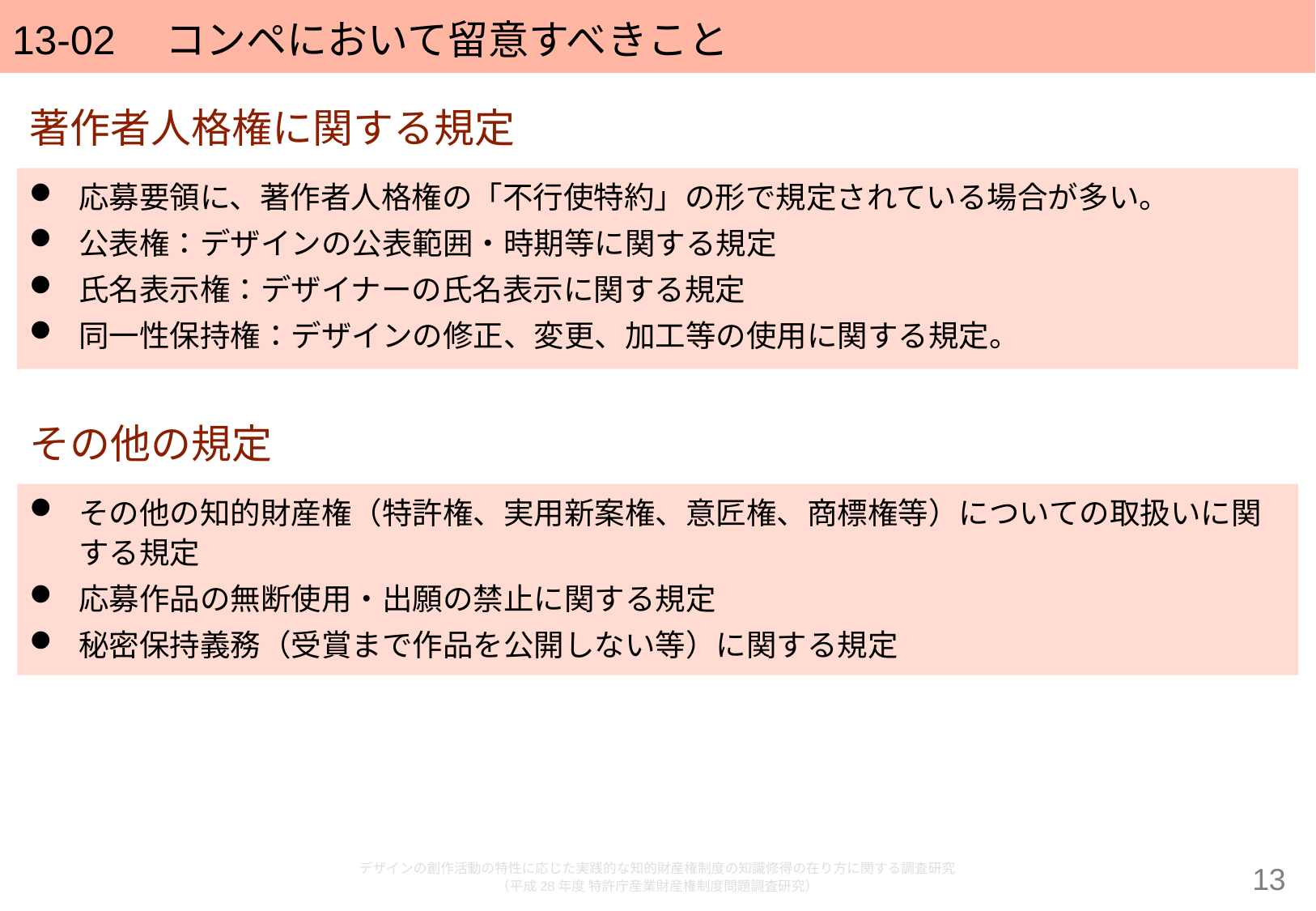

# 13-02　コンペにおいて留意すべきこと
著作者人格権に関する規定
応募要領に、著作者人格権の「不行使特約」の形で規定されている場合が多い。
公表権：デザインの公表範囲・時期等に関する規定
氏名表示権：デザイナーの氏名表示に関する規定
同一性保持権：デザインの修正、変更、加工等の使用に関する規定。
その他の規定
その他の知的財産権（特許権、実用新案権、意匠権、商標権等）についての取扱いに関する規定
応募作品の無断使用・出願の禁止に関する規定
秘密保持義務（受賞まで作品を公開しない等）に関する規定
デザインの創作活動の特性に応じた実践的な知的財産権制度の知識修得の在り方に関する調査研究
（平成28年度 特許庁産業財産権制度問題調査研究）
13